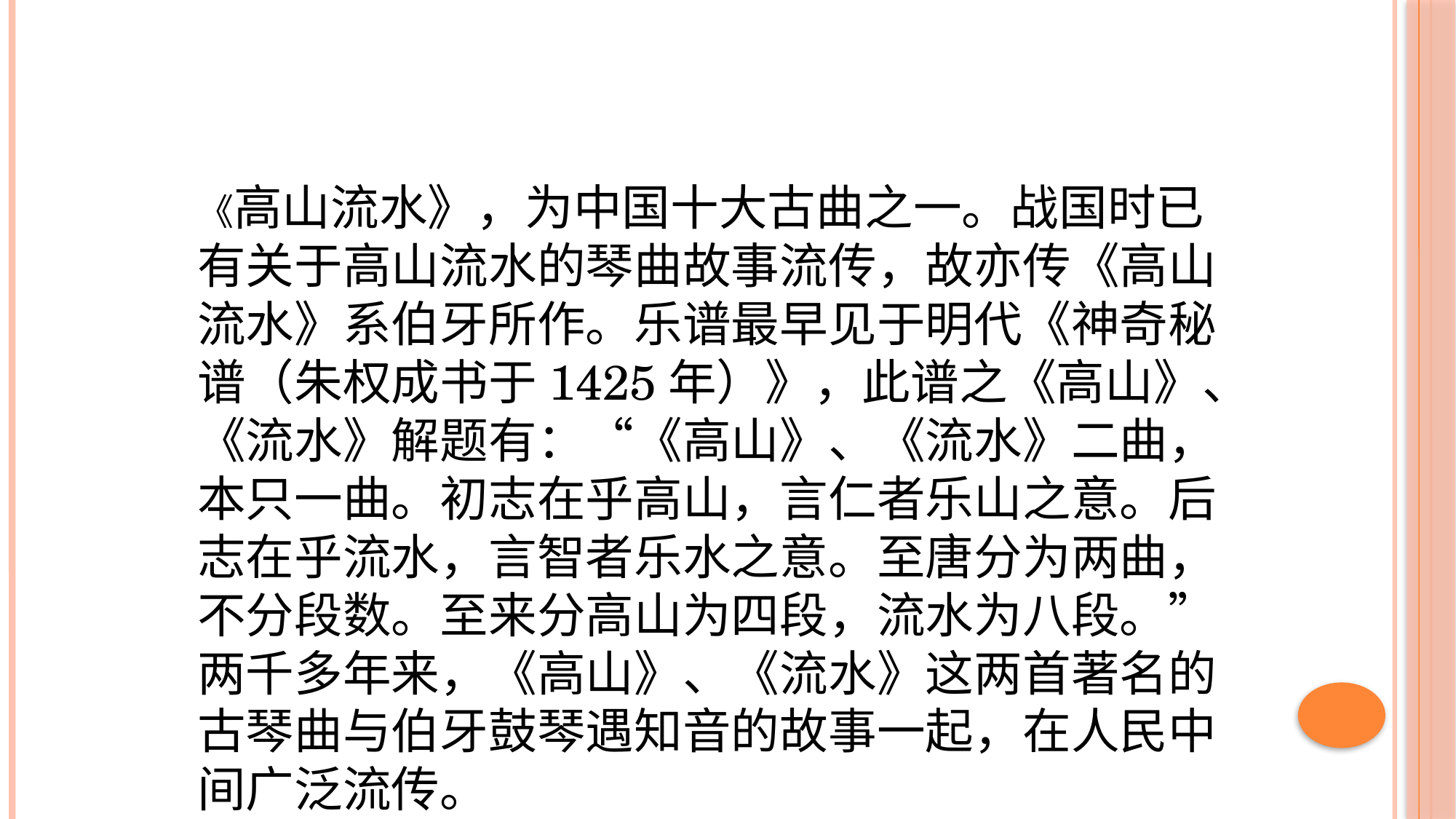

《高山流水》，为中国十大古曲之一。战国时已有关于高山流水的琴曲故事流传，故亦传《高山流水》系伯牙所作。乐谱最早见于明代《神奇秘谱（朱权成书于1425年）》，此谱之《高山》、《流水》解题有：“《高山》、《流水》二曲，本只一曲。初志在乎高山，言仁者乐山之意。后志在乎流水，言智者乐水之意。至唐分为两曲，不分段数。至来分高山为四段，流水为八段。”两千多年来，《高山》、《流水》这两首著名的古琴曲与伯牙鼓琴遇知音的故事一起，在人民中间广泛流传。